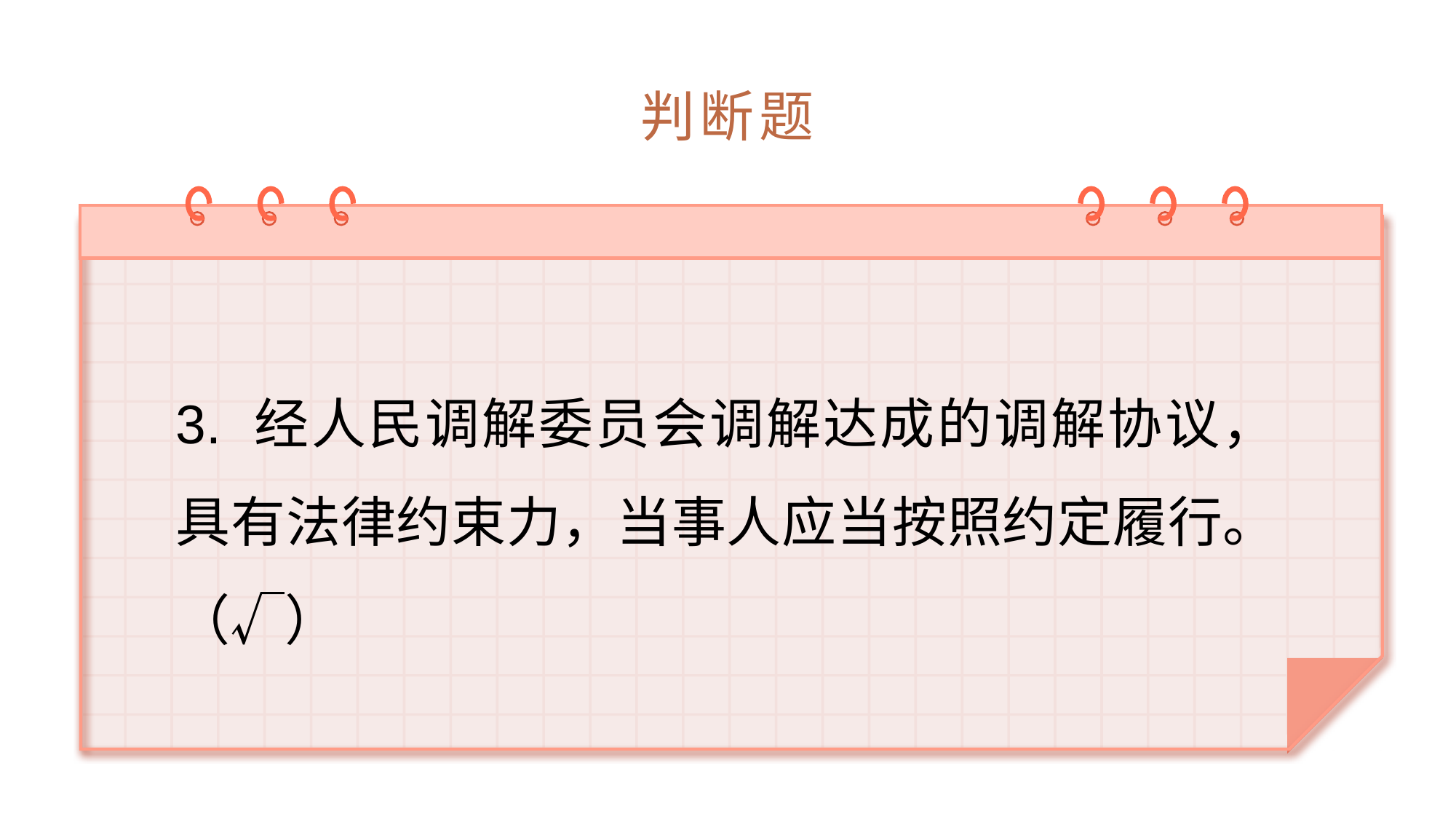

# 判断题

3. 经人民调解委员会调解达成的调解协议，具有法律约束力，当事人应当按照约定履行。（√）